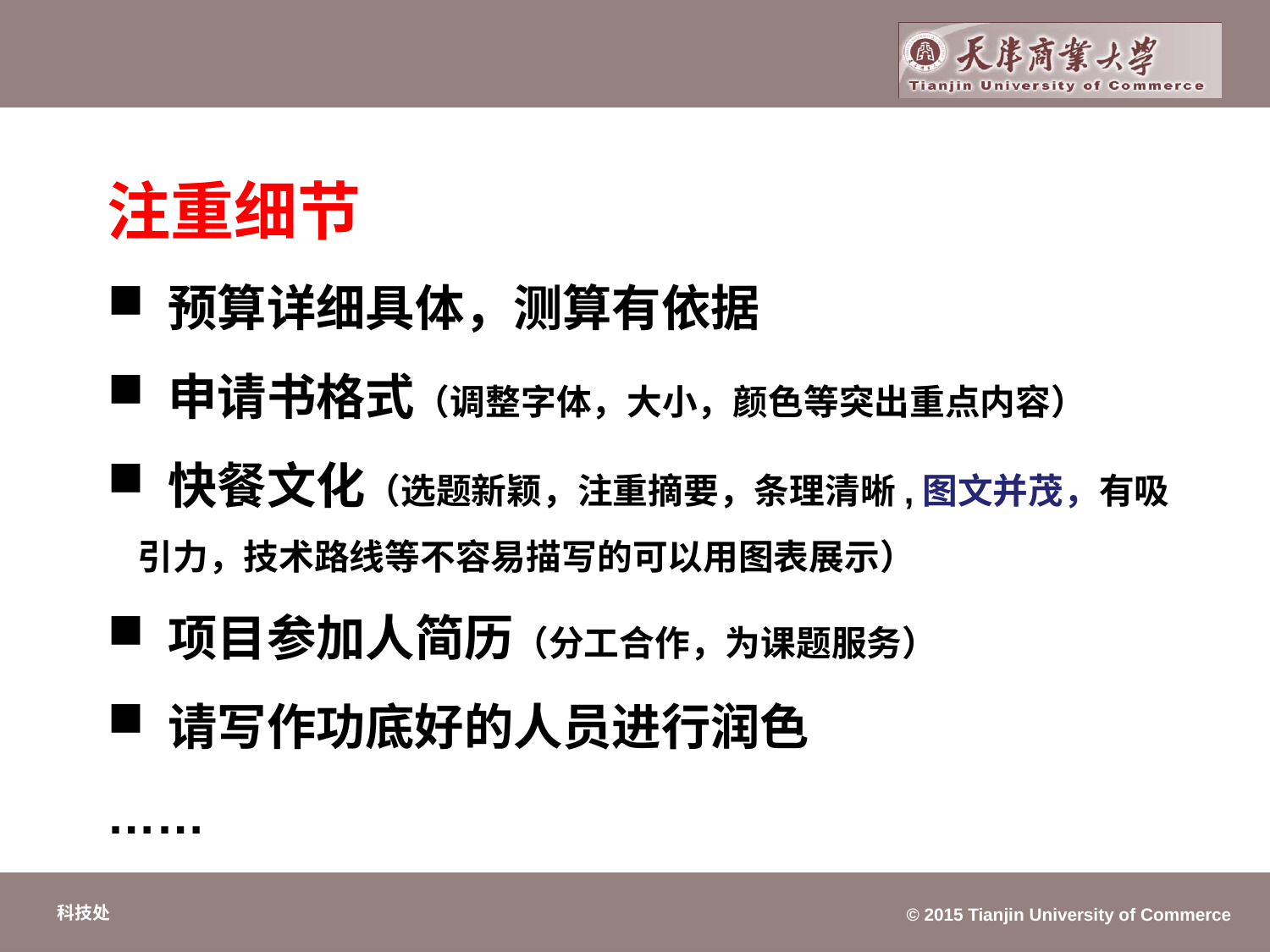

注重细节
 预算详细具体，测算有依据
 申请书格式（调整字体，大小，颜色等突出重点内容）
 快餐文化（选题新颖，注重摘要，条理清晰,图文并茂，有吸引力，技术路线等不容易描写的可以用图表展示）
 项目参加人简历（分工合作，为课题服务）
 请写作功底好的人员进行润色
……